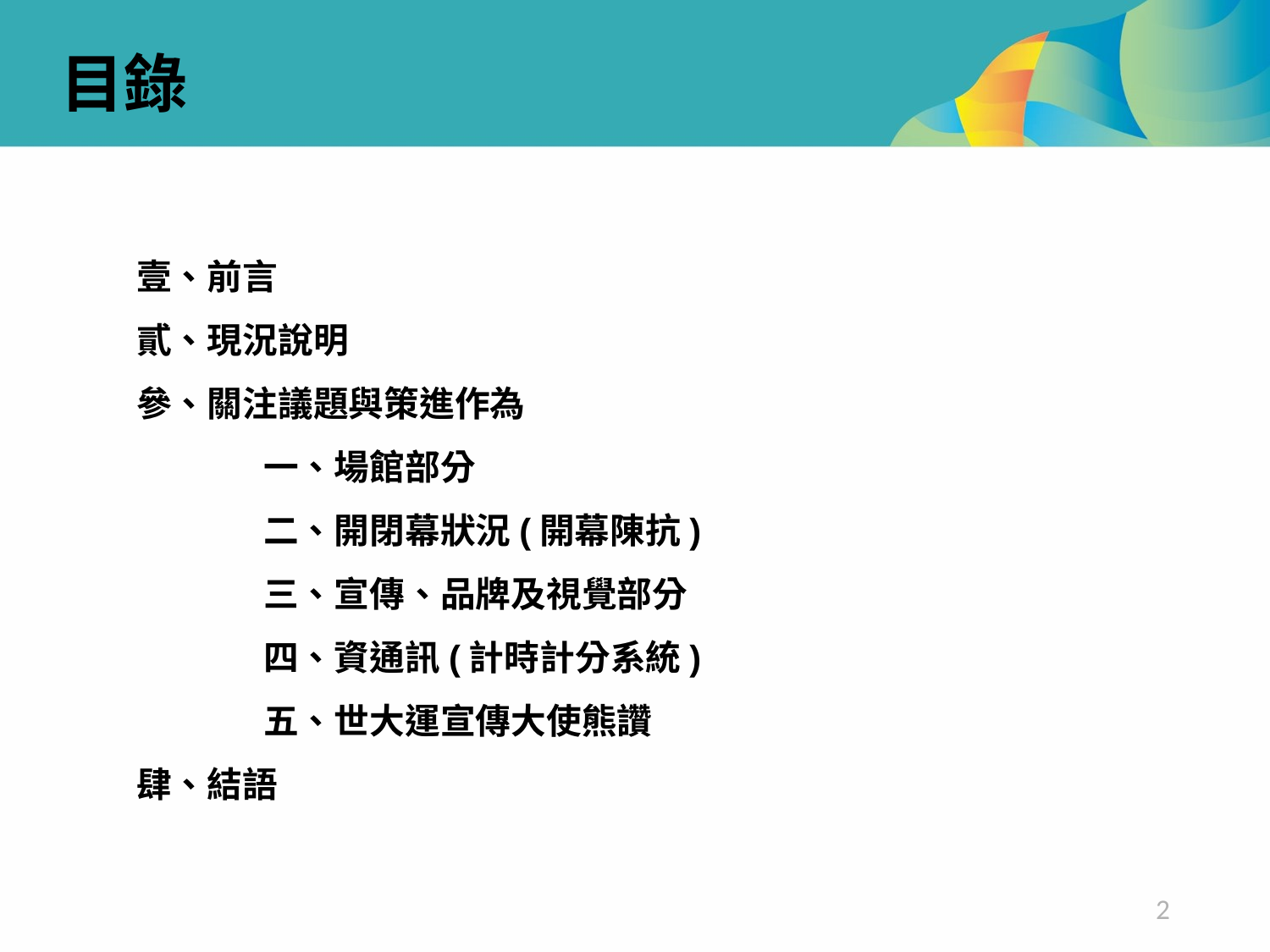

目錄
壹、前言
貳、現況說明
參、關注議題與策進作為
      	一、場館部分
	二、開閉幕狀況(開幕陳抗)
	三、宣傳、品牌及視覺部分
	四、資通訊(計時計分系統)
	五、世大運宣傳大使熊讚
肆、結語
2